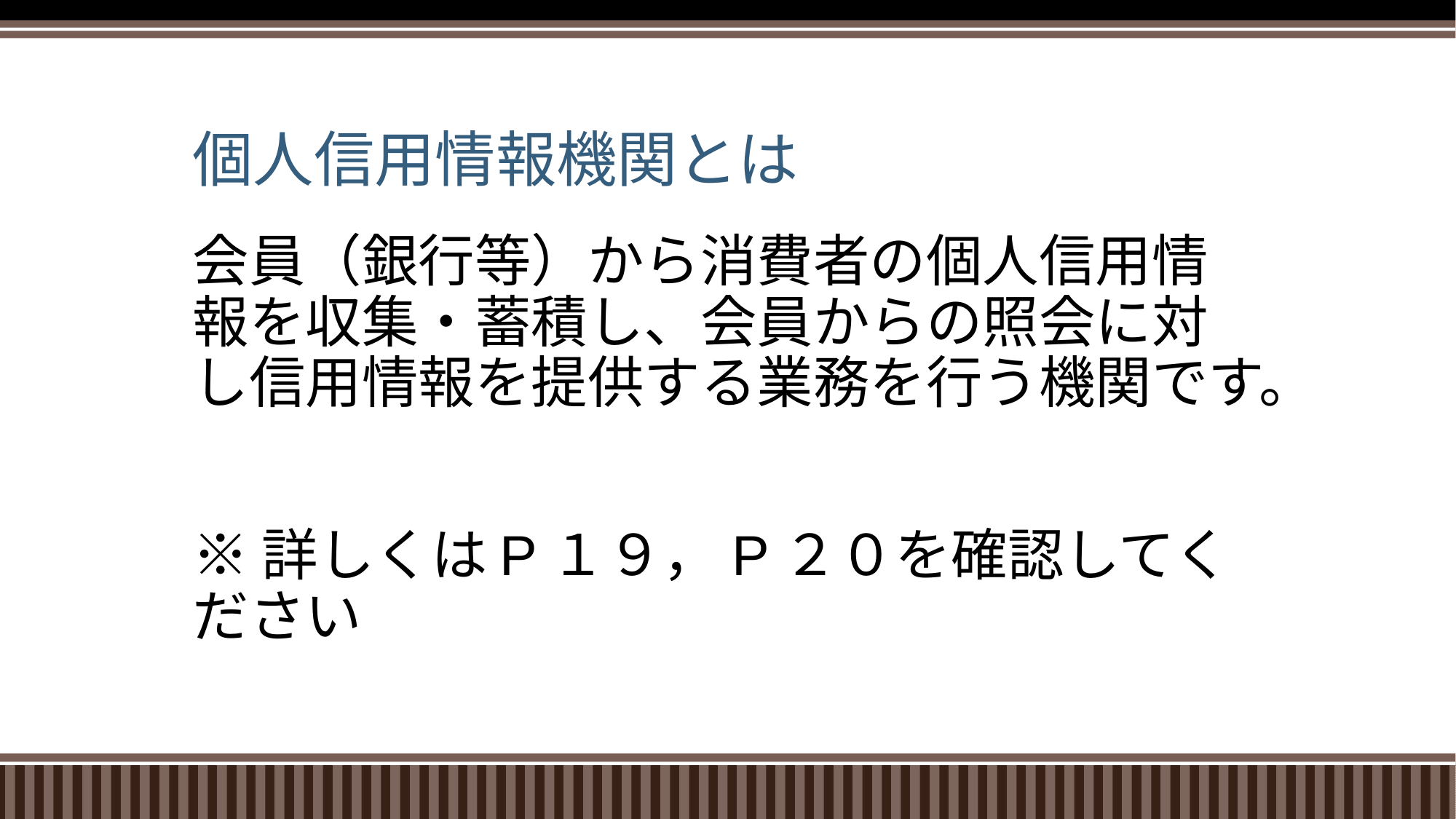

# 個人信用情報機関とは
会員（銀行等）から消費者の個人信用情報を収集・蓄積し、会員からの照会に対し信用情報を提供する業務を行う機関です。

※詳しくはP１９，P２０を確認してください